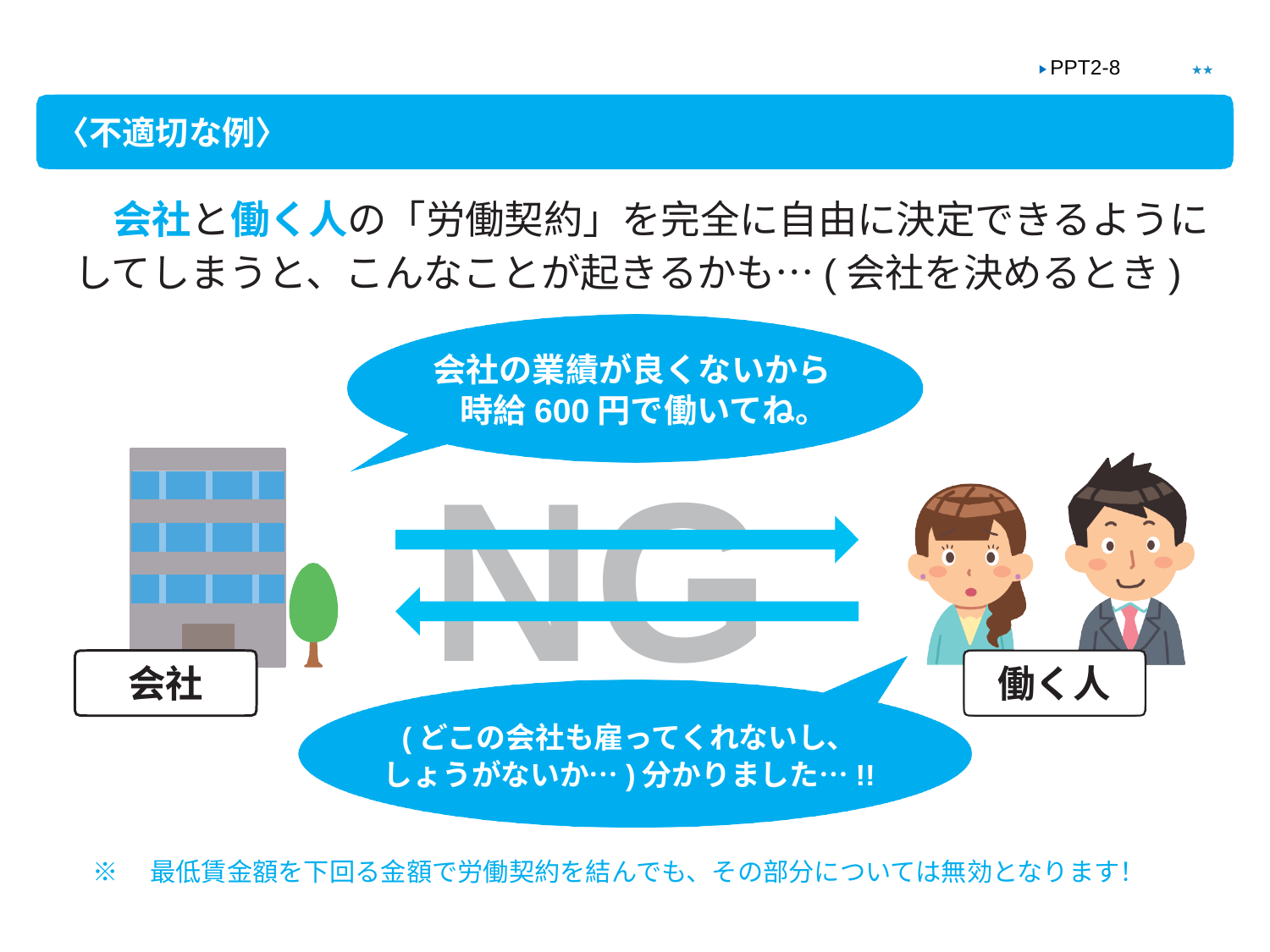

★★
▶ PPT2-8

〈不適切な例〉
　会社と働く人の「労働契約」を完全に自由に決定できるようにしてしまうと、こんなことが起きるかも…(会社を決めるとき)

会社の業績が良くないから時給600円で働いてね。
NG

|  |  |  |  |
| --- | --- | --- | --- |

|  |  |  |  |
| --- | --- | --- | --- |

|  |  |  |  |
| --- | --- | --- | --- |

会社
働く人
(どこの会社も雇ってくれないし、
しょうがないか…)分かりました…!!
※　最低賃金額を下回る金額で労働契約を結んでも、その部分については無効となります！